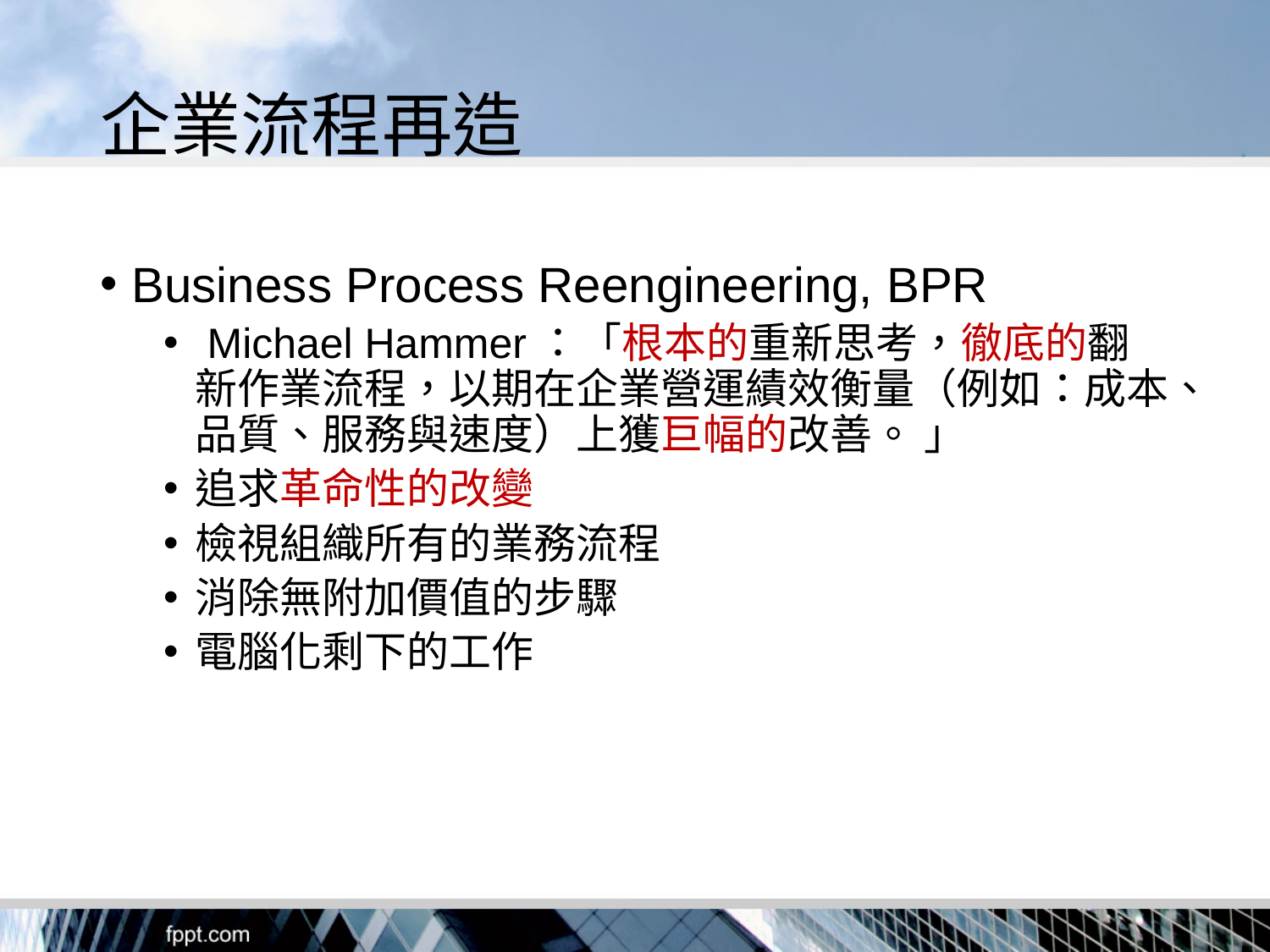

# 企業流程再造
Business Process Reengineering, BPR
 Michael Hammer：「根本的重新思考，徹底的翻新作業流程，以期在企業營運績效衡量（例如：成本、品質、服務與速度）上獲巨幅的改善。 」
追求革命性的改變
檢視組織所有的業務流程
消除無附加價值的步驟
電腦化剩下的工作